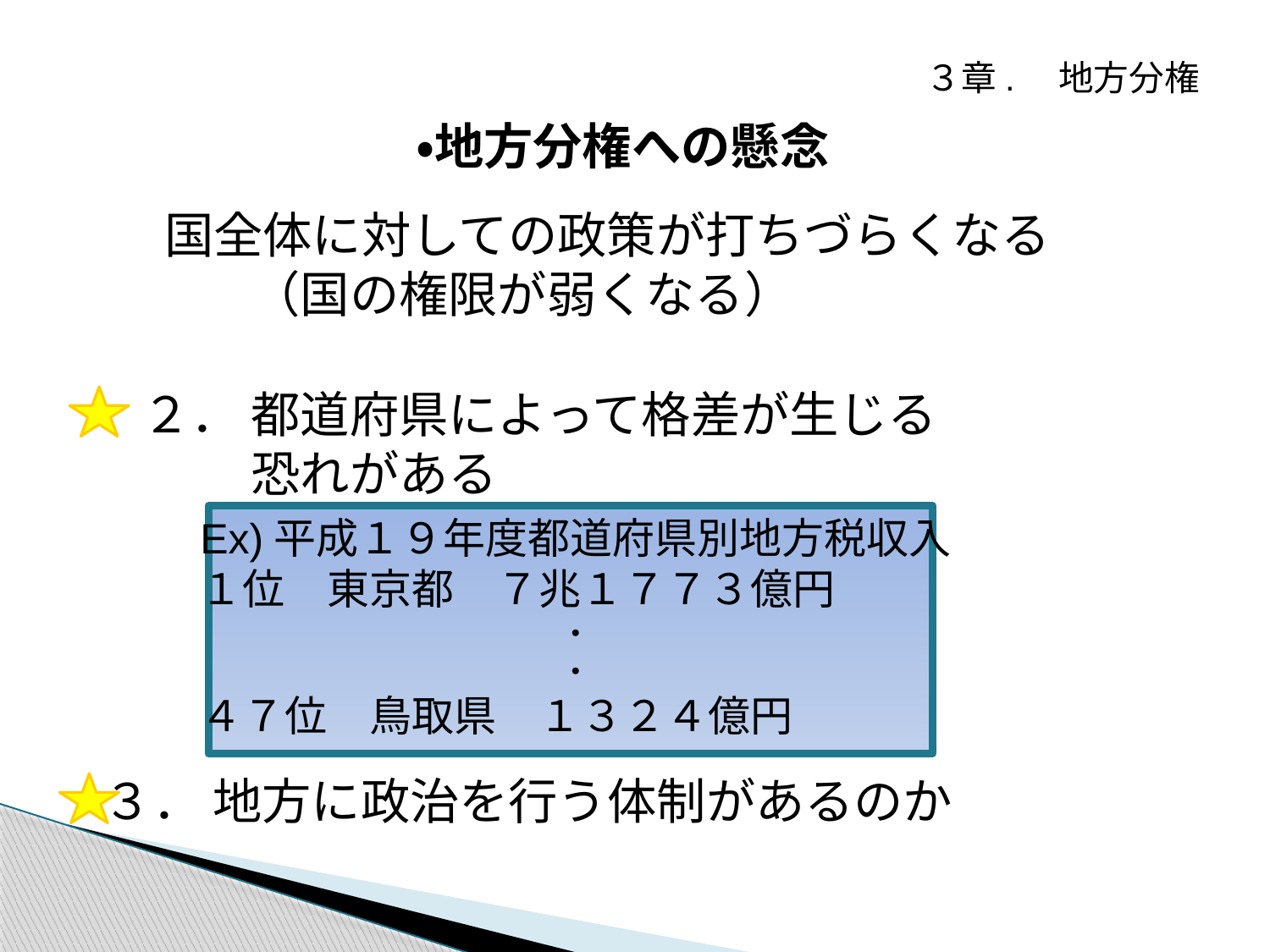

３章.　地方分権
・地方分権への懸念
 国全体に対しての政策が打ちづらくなる
　　 （国の権限が弱くなる）
２． 都道府県によって格差が生じる
　　 恐れがある

Ex)平成１９年度都道府県別地方税収入
１位　東京都　７兆１７７３億円
・
・
４７位　鳥取県　１３２４億円
３． 地方に政治を行う体制があるのか